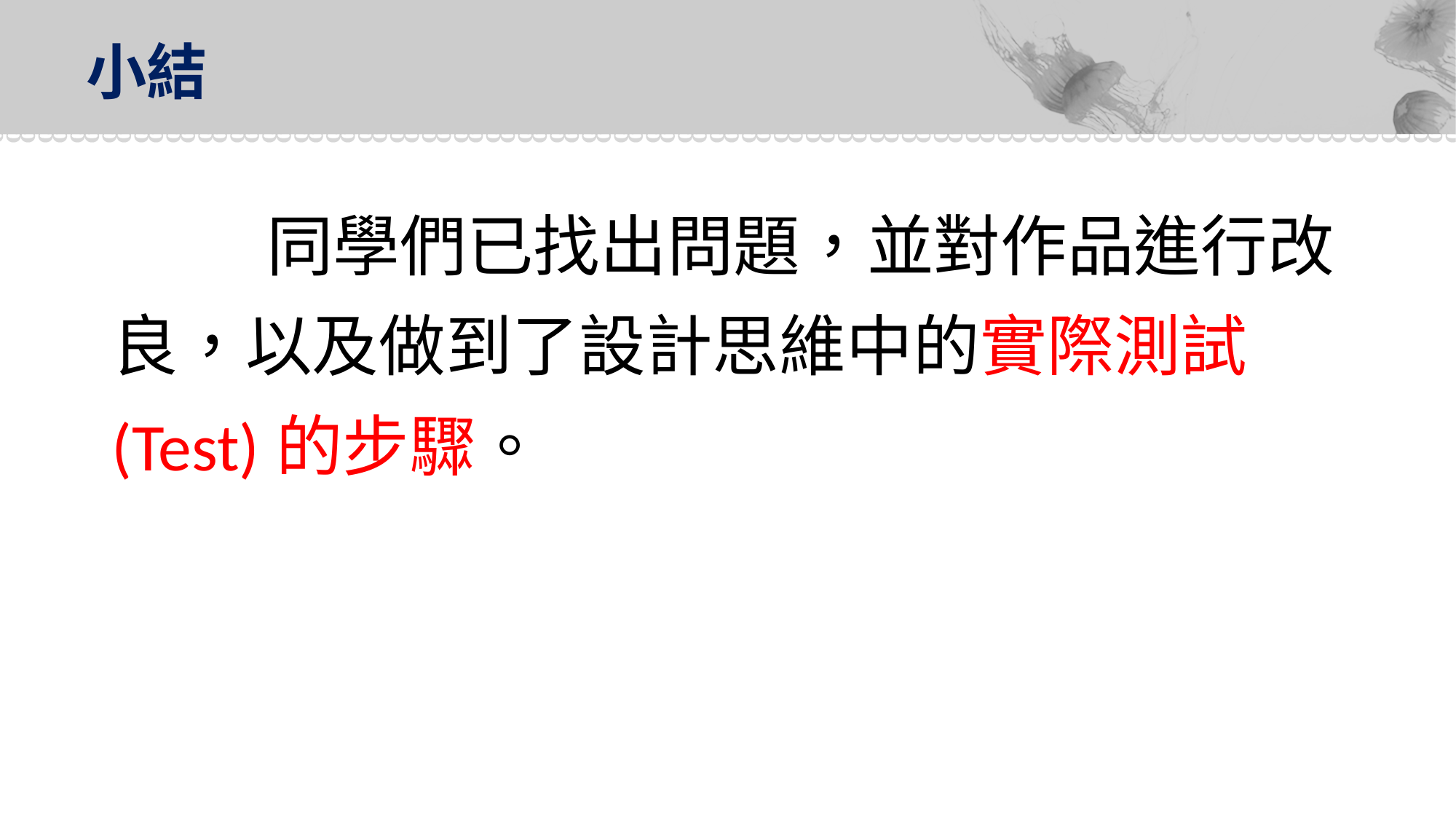

# 小結
         同學們已找出問題，並對作品進行改良，以及做到了設計思維中的實際測試 (Test)的步驟。